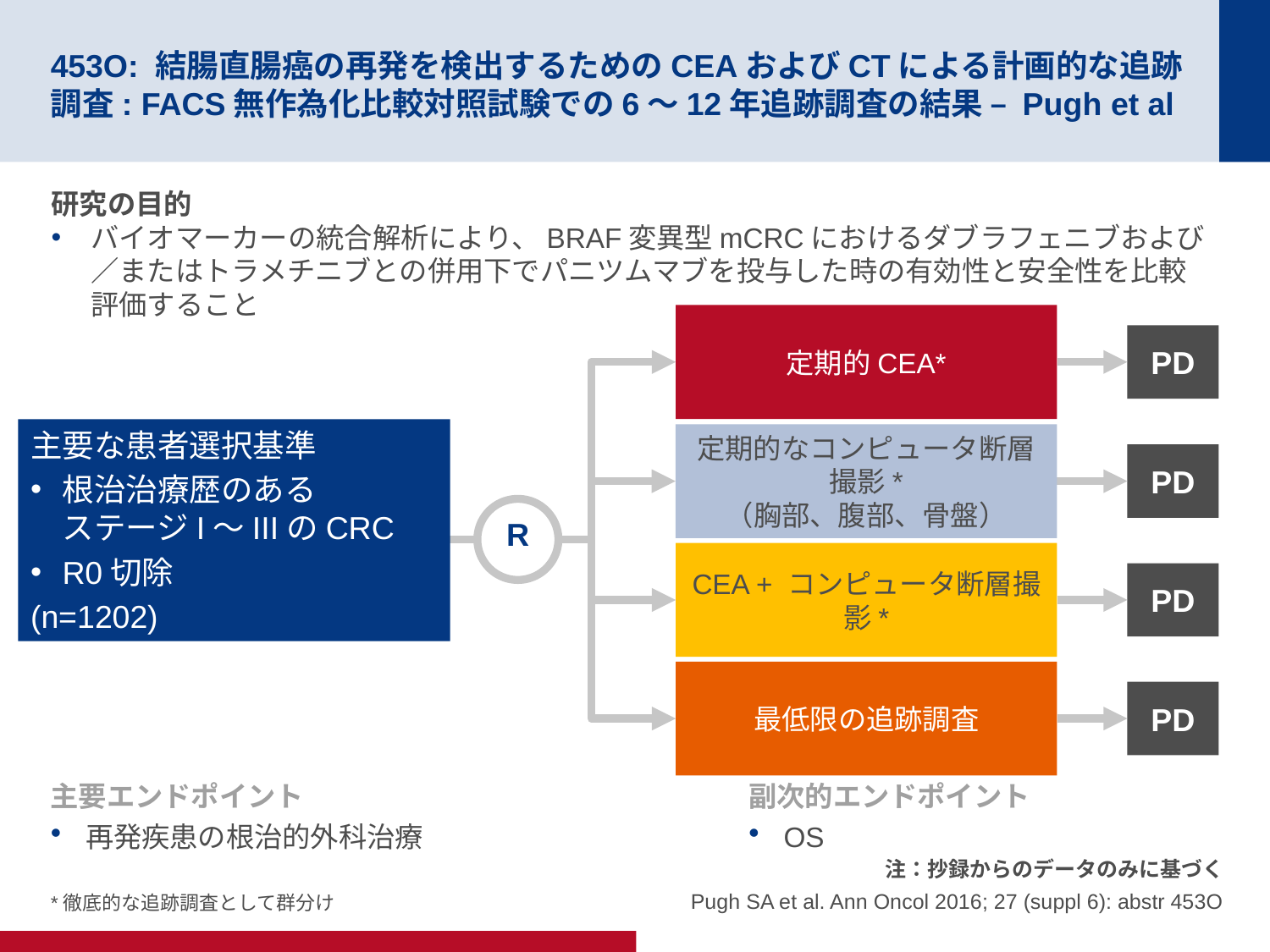

# 453O: 結腸直腸癌の再発を検出するためのCEAおよびCTによる計画的な追跡調査: FACS無作為化比較対照試験での6～12年追跡調査の結果 – Pugh et al
研究の目的
バイオマーカーの統合解析により、BRAF変異型mCRCにおけるダブラフェニブおよび／またはトラメチニブとの併用下でパニツムマブを投与した時の有効性と安全性を比較評価すること
定期的CEA*
PD
主要な患者選択基準
根治治療歴のある
ステージI～IIIのCRC
R0切除
(n=1202)
定期的なコンピュータ断層撮影*
（胸部、腹部、骨盤）
PD
R
CEA + コンピュータ断層撮影*
PD
最低限の追跡調査
PD
主要エンドポイント
再発疾患の根治的外科治療

副次的エンドポイント
OS

注：抄録からのデータのみに基づく
Pugh SA et al. Ann Oncol 2016; 27 (suppl 6): abstr 453O
*徹底的な追跡調査として群分け